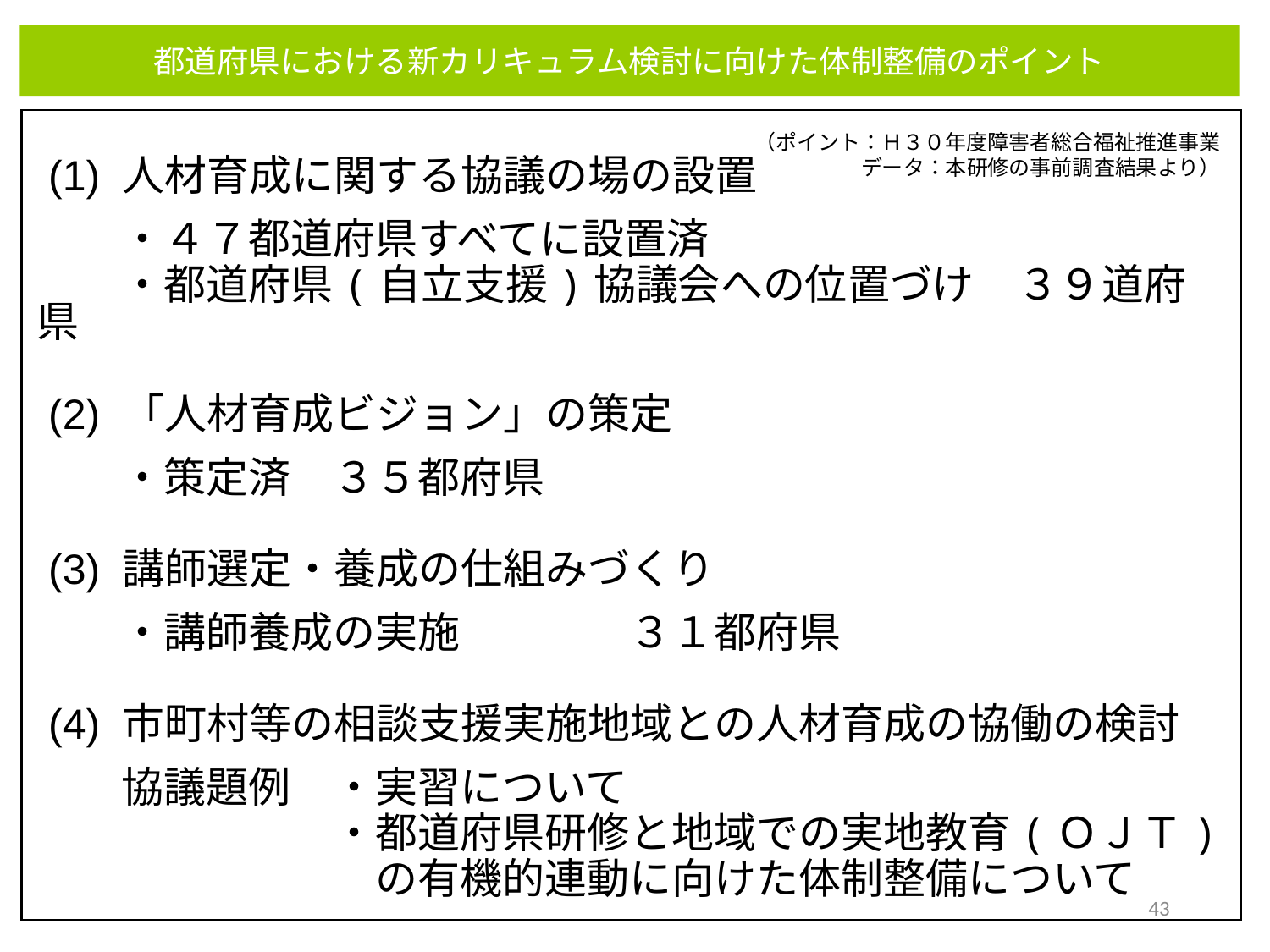

都道府県における新カリキュラム検討に向けた体制整備のポイント

 (1) 人材育成に関する協議の場の設置

　　・４７都道府県すべてに設置済
　　・都道府県(自立支援)協議会への位置づけ　３９道府県

 (2) 「人材育成ビジョン」の策定

　　・策定済　３５都府県

 (3) 講師選定・養成の仕組みづくり

　　・講師養成の実施　　　　３１都府県

 (4) 市町村等の相談支援実施地域との人材育成の協働の検討

　　協議題例　・実習について
　　　　　　　・都道府県研修と地域での実地教育(ＯＪＴ)
　　　　　　　　の有機的連動に向けた体制整備について

（ポイント：Ｈ３０年度障害者総合福祉推進事業
データ：本研修の事前調査結果より）
43